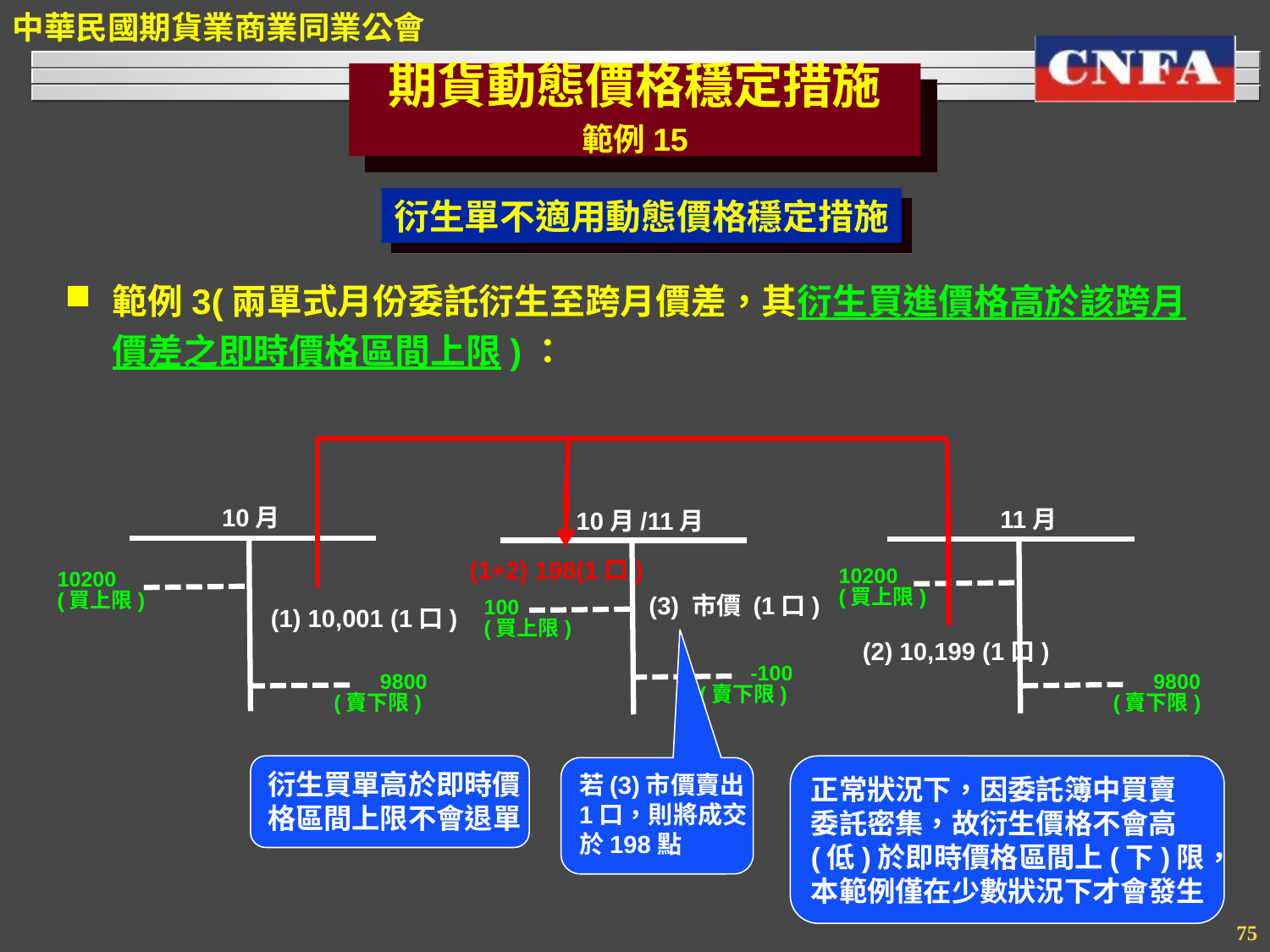

期貨動態價格穩定措施
範例15
衍生單不適用動態價格穩定措施
範例3(兩單式月份委託衍生至跨月價差，其衍生買進價格高於該跨月價差之即時價格區間上限)：

10月
11月
10月/11月
(1+2) 198(1口)
10200
(買上限)
10200
(買上限)
(3) 市價 (1口)
100
(買上限)
(1) 10,001 (1口)
(2) 10,199 (1口)
-100
(賣下限)
9800
(賣下限)
9800
(賣下限)
衍生買單高於即時價
格區間上限不會退單
正常狀況下，因委託簿中買賣
委託密集，故衍生價格不會高
(低)於即時價格區間上(下)限，
本範例僅在少數狀況下才會發生
若(3)市價賣出
1口，則將成交
於198點